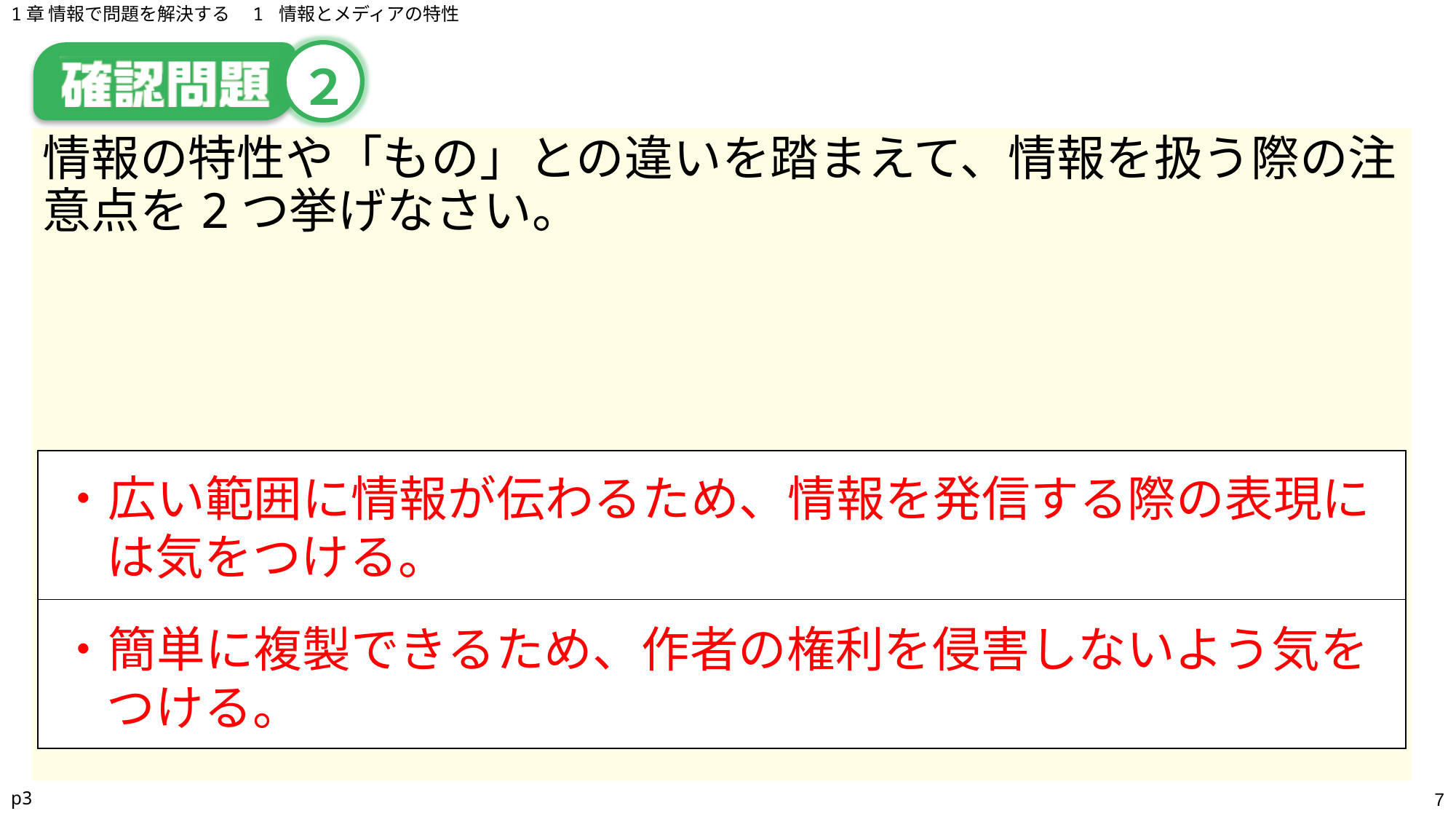

1章 情報で問題を解決する　1 情報とメディアの特性
# ２
情報の特性や「もの」との違いを踏まえて、情報を扱う際の注意点を2つ挙げなさい。
|  |
| --- |
|  |
・広い範囲に情報が伝わるため、情報を発信する際の表現には気をつける。
・簡単に複製できるため、作者の権利を侵害しないよう気をつける。
p3
7